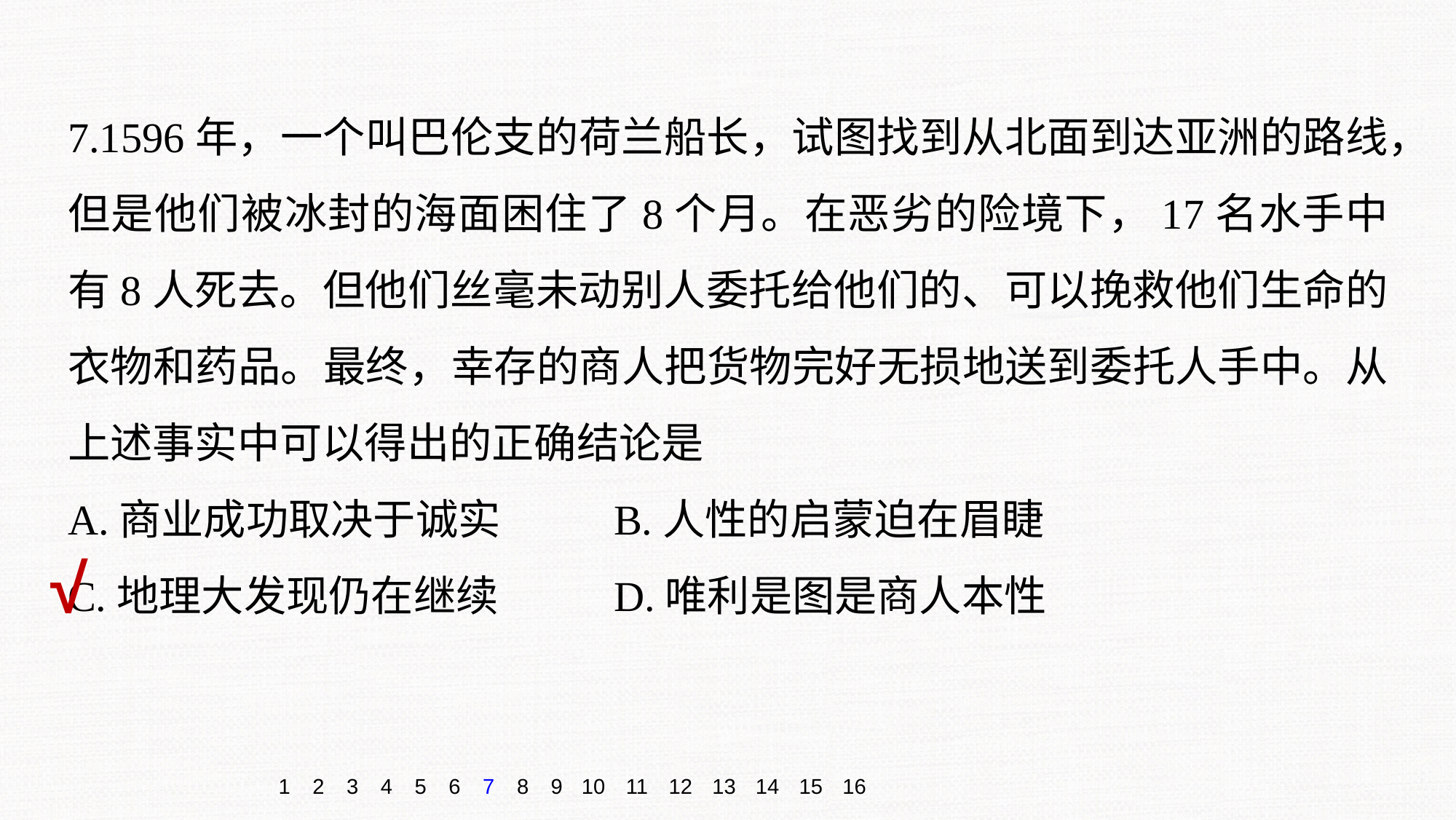

7.1596年，一个叫巴伦支的荷兰船长，试图找到从北面到达亚洲的路线，但是他们被冰封的海面困住了8个月。在恶劣的险境下，17名水手中有8人死去。但他们丝毫未动别人委托给他们的、可以挽救他们生命的衣物和药品。最终，幸存的商人把货物完好无损地送到委托人手中。从上述事实中可以得出的正确结论是
A.商业成功取决于诚实		B.人性的启蒙迫在眉睫
C.地理大发现仍在继续		D.唯利是图是商人本性
√
1
2
3
4
5
6
7
8
9
10
11
12
13
14
15
16